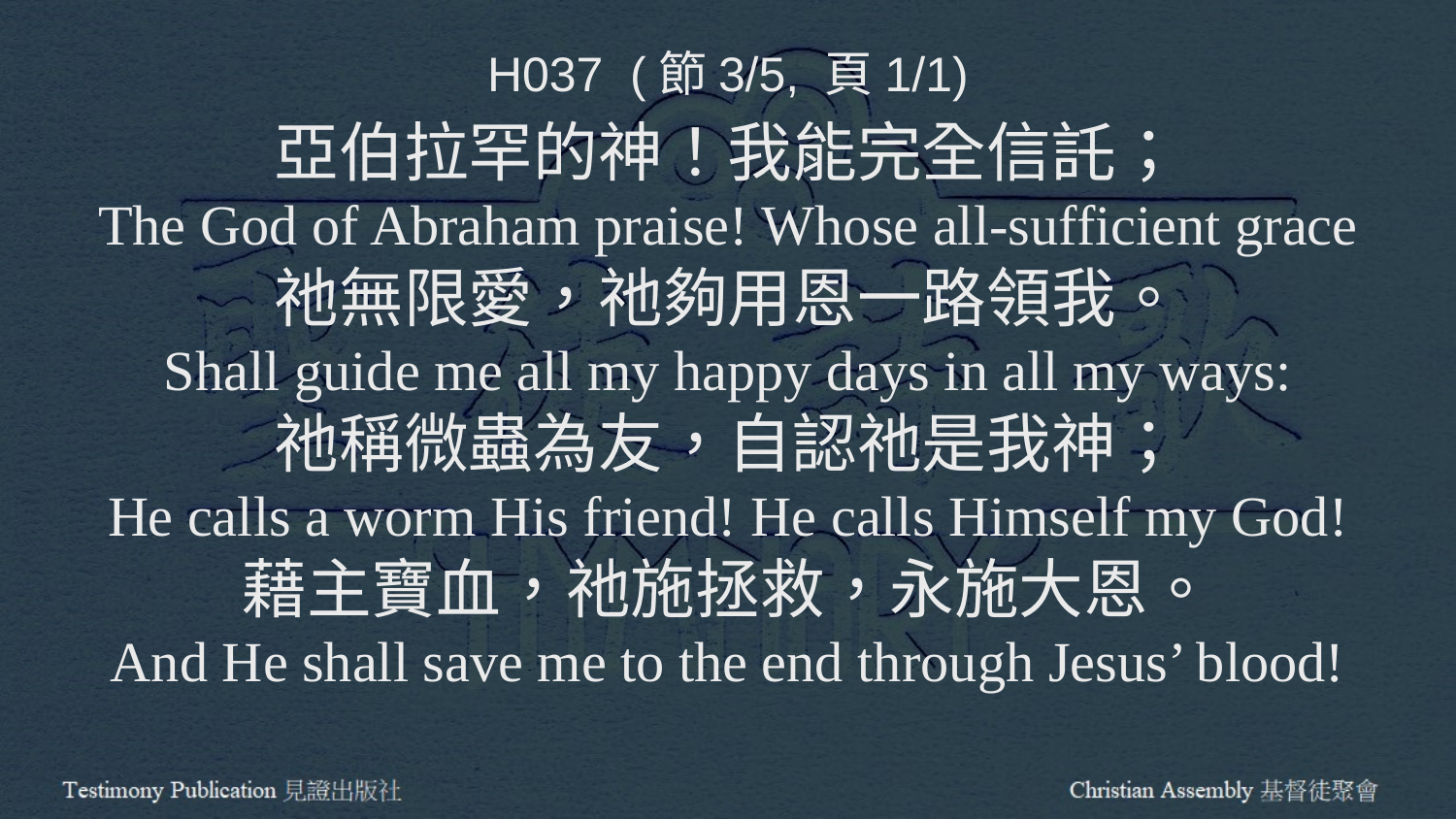

H037  (節3/5, 頁1/1)
亞伯拉罕的神！我能完全信託；
The God of Abraham praise! Whose all-sufficient grace
祂無限愛，祂夠用恩一路領我。
Shall guide me all my happy days in all my ways:
祂稱微蟲為友，自認祂是我神；
He calls a worm His friend! He calls Himself my God!
藉主寶血，祂施拯救，永施大恩。
And He shall save me to the end through Jesus’ blood!